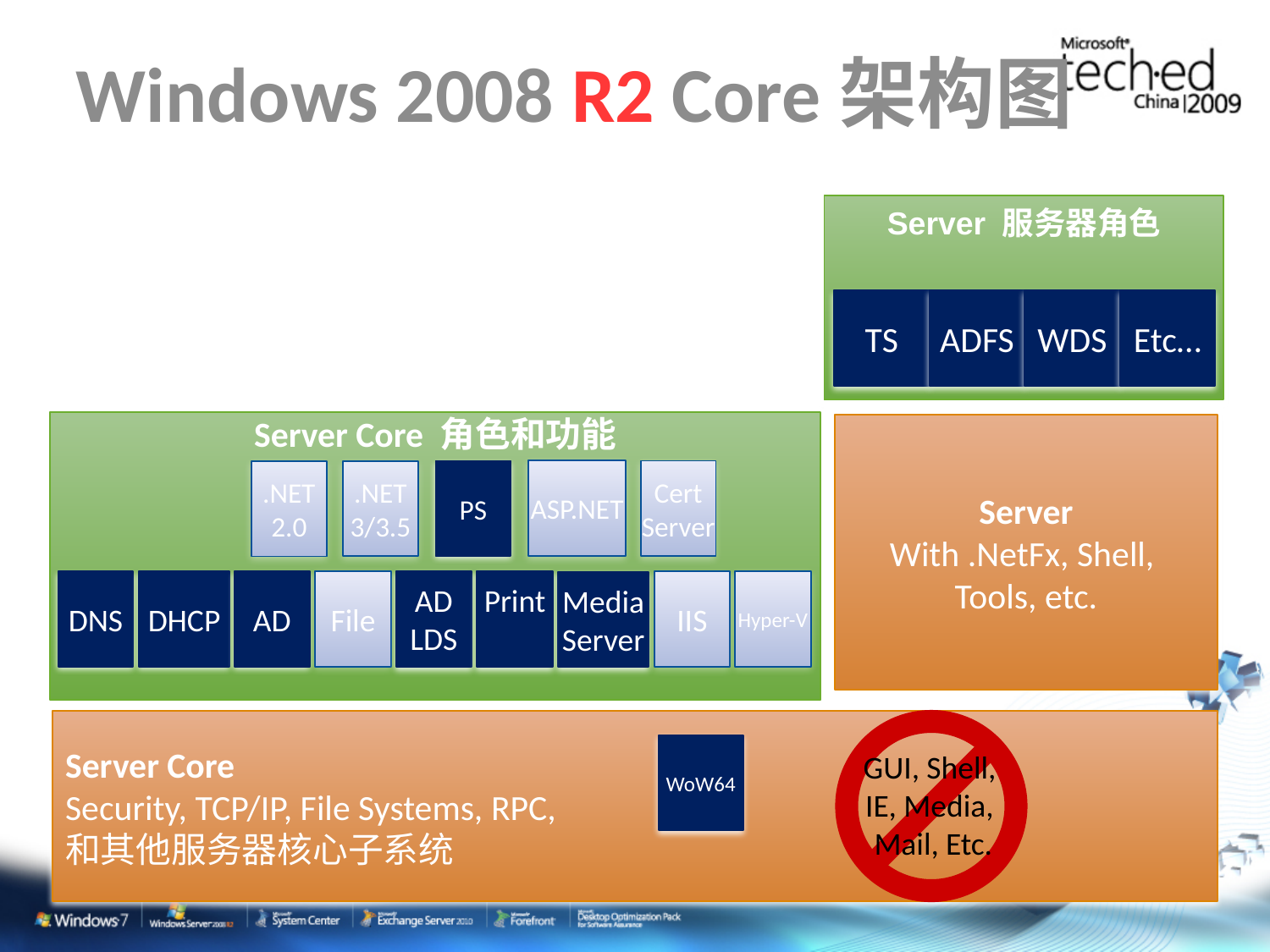

# Windows 2008 R2 Core架构图

TS
ADFS
WDS
Etc…
Server
With .NetFx, Shell,
Tools, etc.
Server 服务器角色

Server Core 角色和功能
ASP.NET
PS
Cert Server
.NET
3/3.5
.NET
2.0
File
AD
LDS
Print
Hyper-V
DNS
DHCP
AD
IIS
Media
Server
Server Core
Security, TCP/IP, File Systems, RPC,
和其他服务器核心子系统

WoW64
GUI, Shell,
IE, Media,
Mail, Etc.